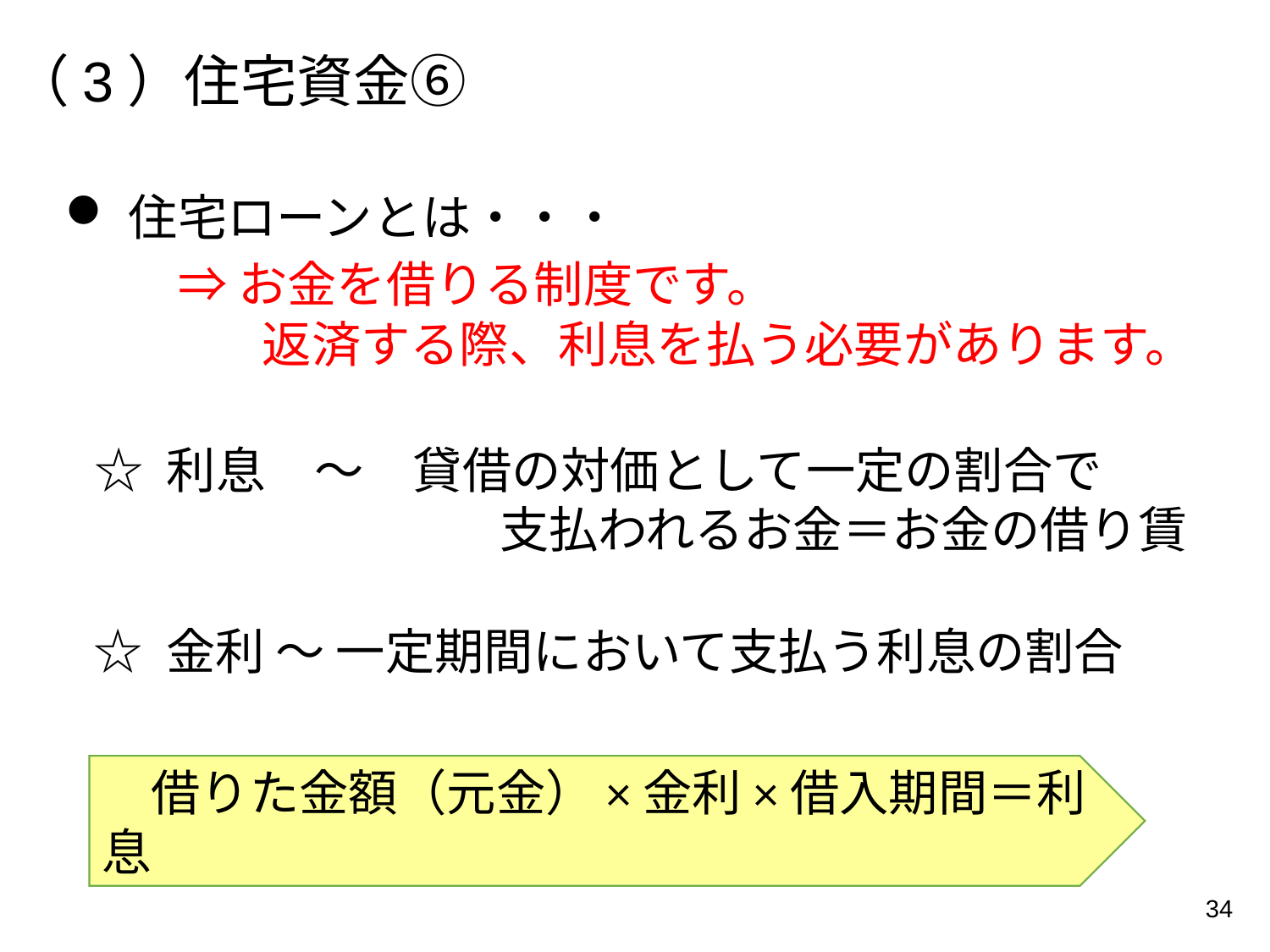

# （3）住宅資金⑥
住宅ローンとは・・・
　　⇒ お金を借りる制度です。
　　　　返済する際、利息を払う必要があります。
☆ 利息　〜　貸借の対価として一定の割合で
　　　　　　　　 支払われるお金＝お金の借り賃
☆ 金利 〜 一定期間において支払う利息の割合
　借りた金額（元金）×金利×借入期間＝利息
34